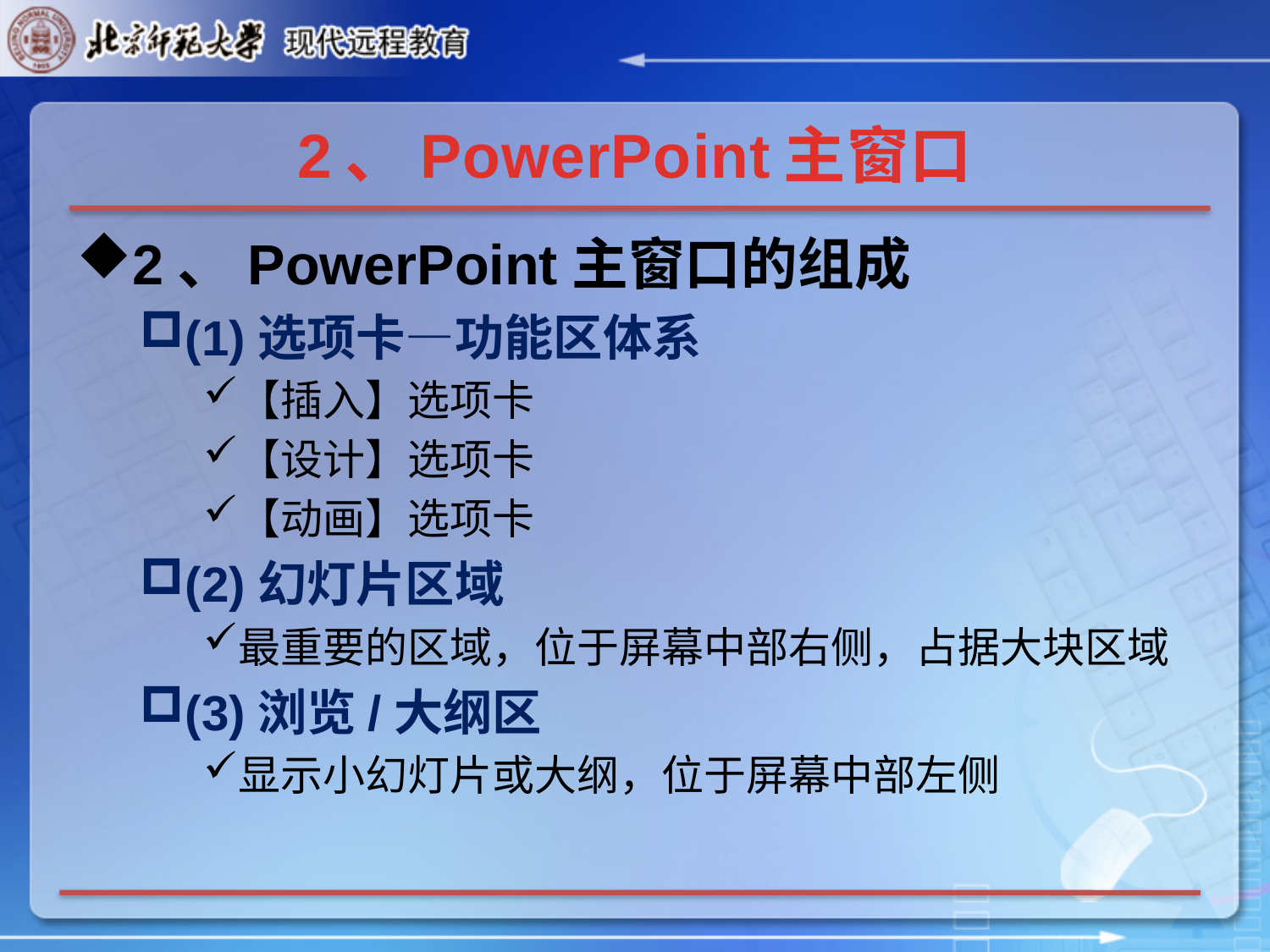

# 2、PowerPoint主窗口
2、PowerPoint主窗口的组成
(1)选项卡—功能区体系
【插入】选项卡
【设计】选项卡
【动画】选项卡
(2)幻灯片区域
最重要的区域，位于屏幕中部右侧，占据大块区域
(3)浏览/大纲区
显示小幻灯片或大纲，位于屏幕中部左侧